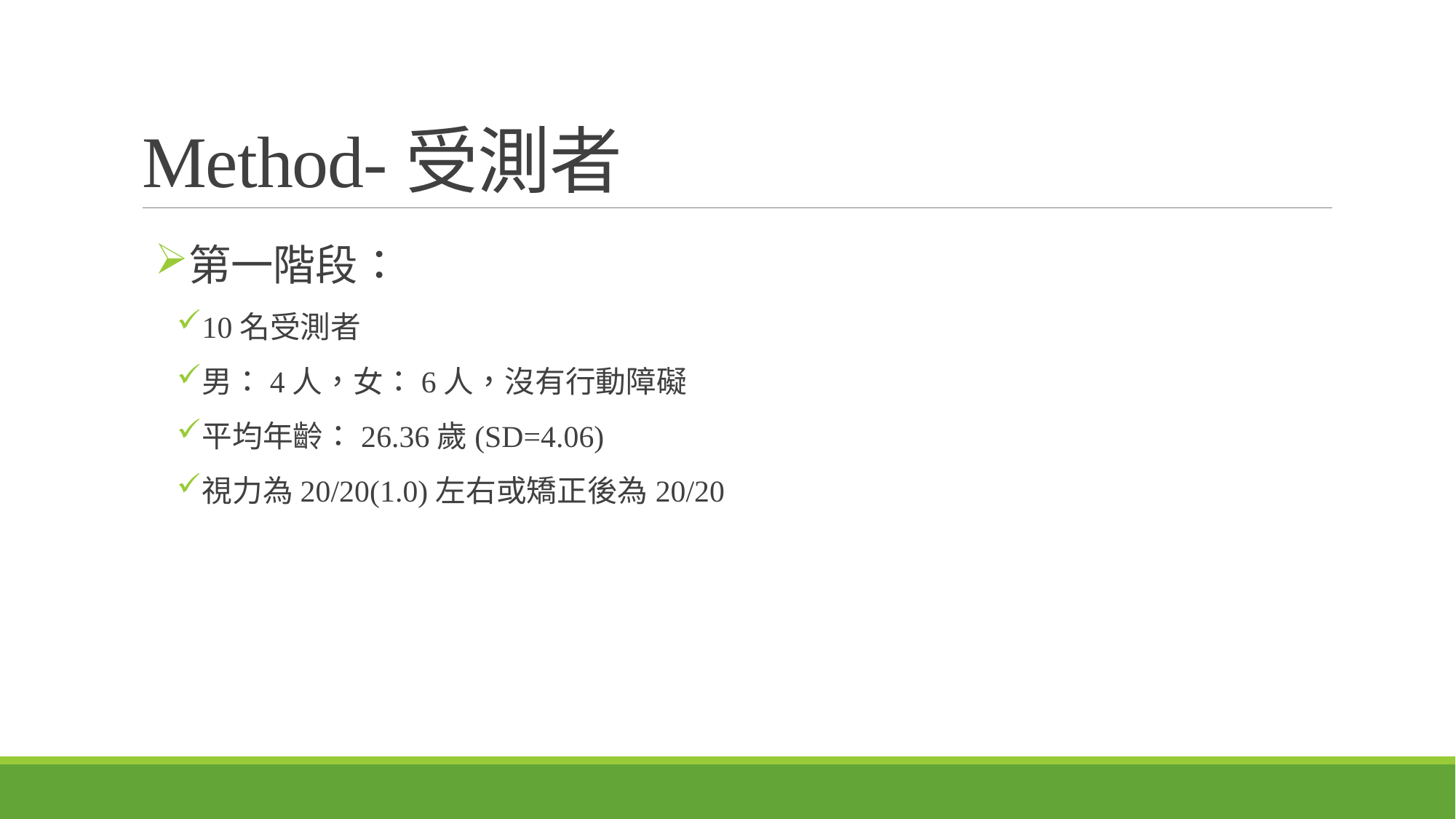

# Method-受測者
第一階段：
10名受測者
男：4人，女：6人，沒有行動障礙
平均年齡：26.36歲(SD=4.06)
視力為20/20(1.0)左右或矯正後為20/20